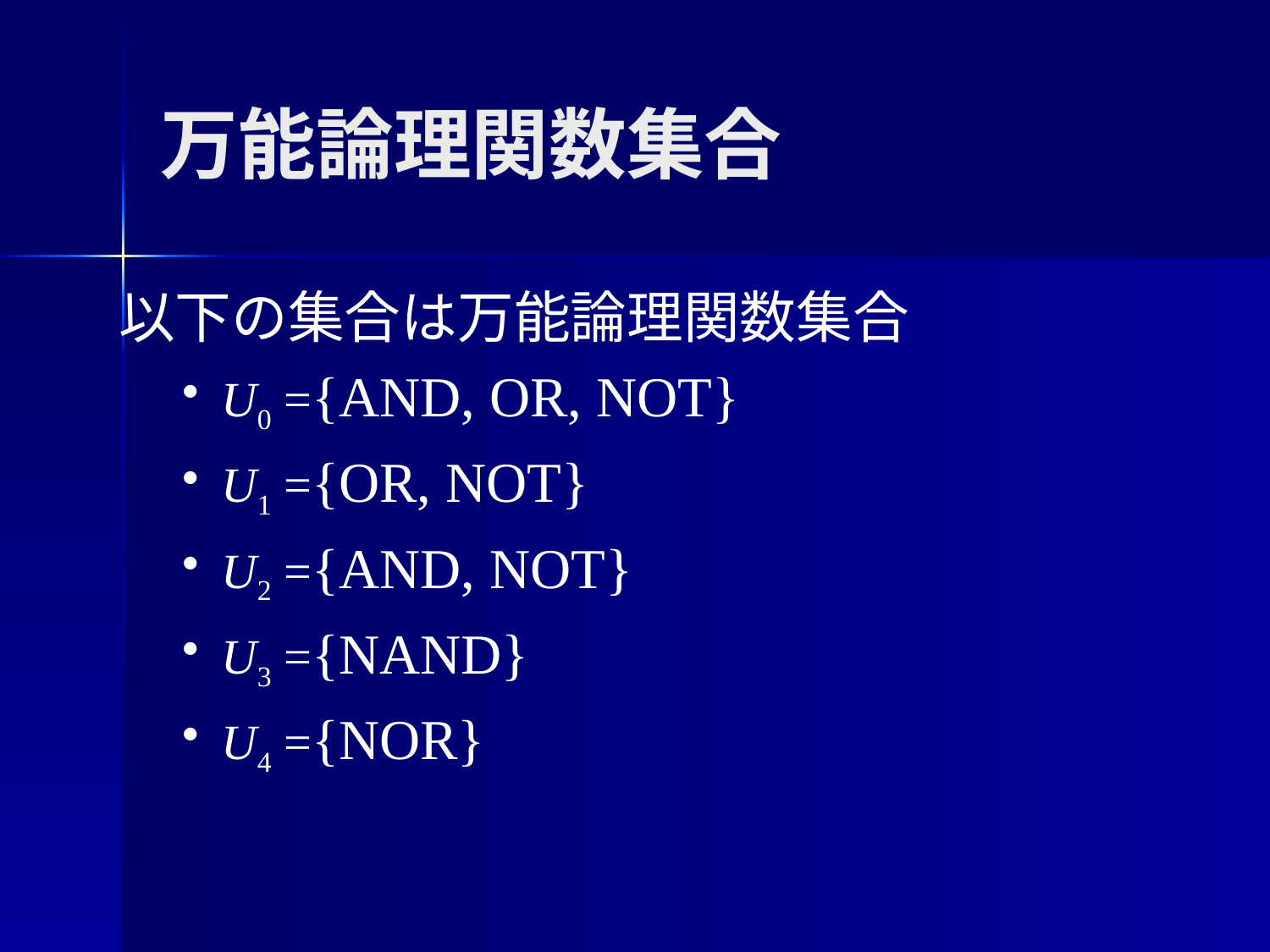

# 万能論理関数集合
以下の集合は万能論理関数集合
U0 ={AND, OR, NOT}
U1 ={OR, NOT}
U2 ={AND, NOT}
U3 ={NAND}
U4 ={NOR}